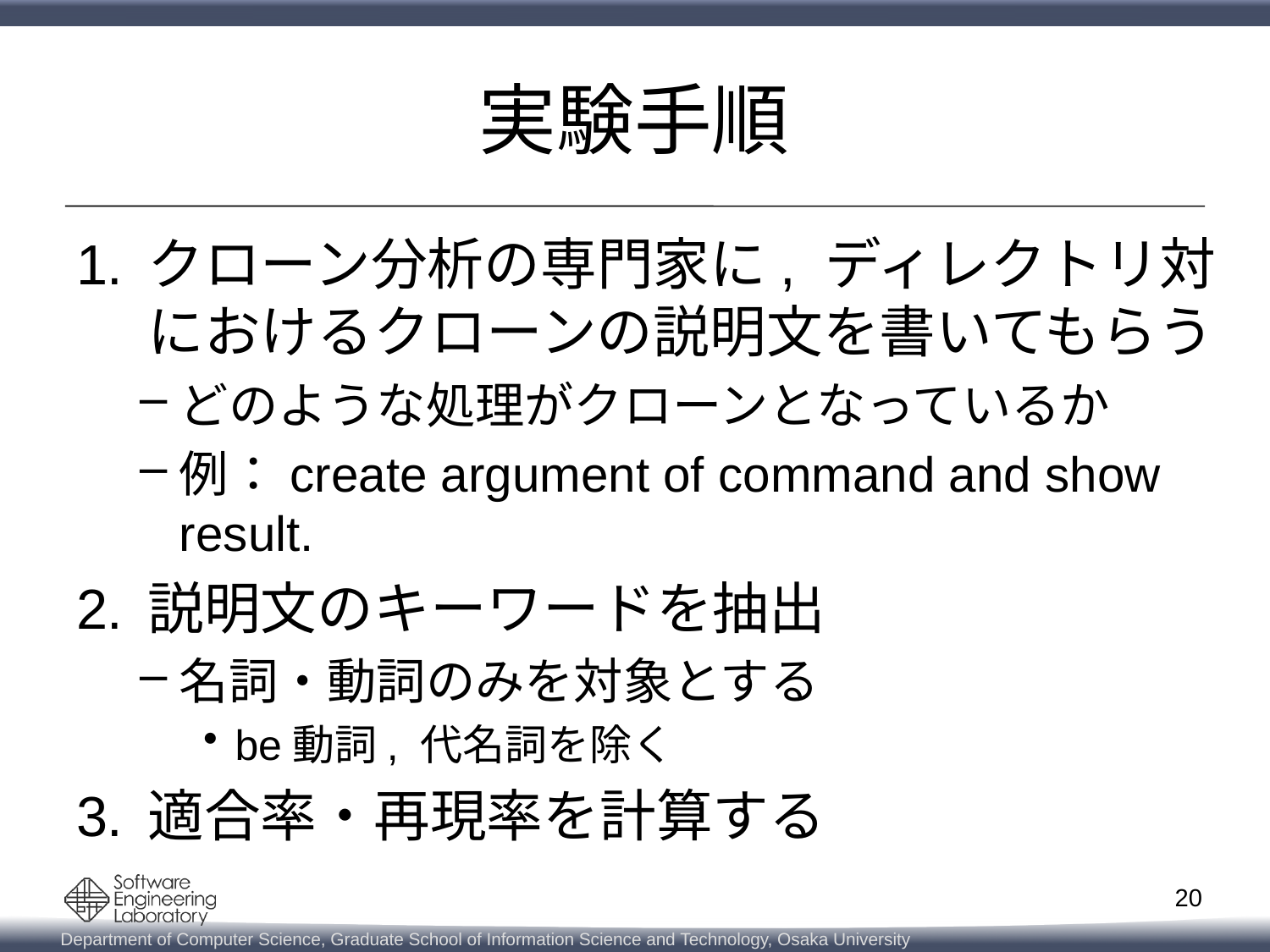

# 実験手順
クローン分析の専門家に, ディレクトリ対におけるクローンの説明文を書いてもらう
どのような処理がクローンとなっているか
例：create argument of command and show result.
説明文のキーワードを抽出
名詞・動詞のみを対象とする
be動詞, 代名詞を除く
適合率・再現率を計算する
20